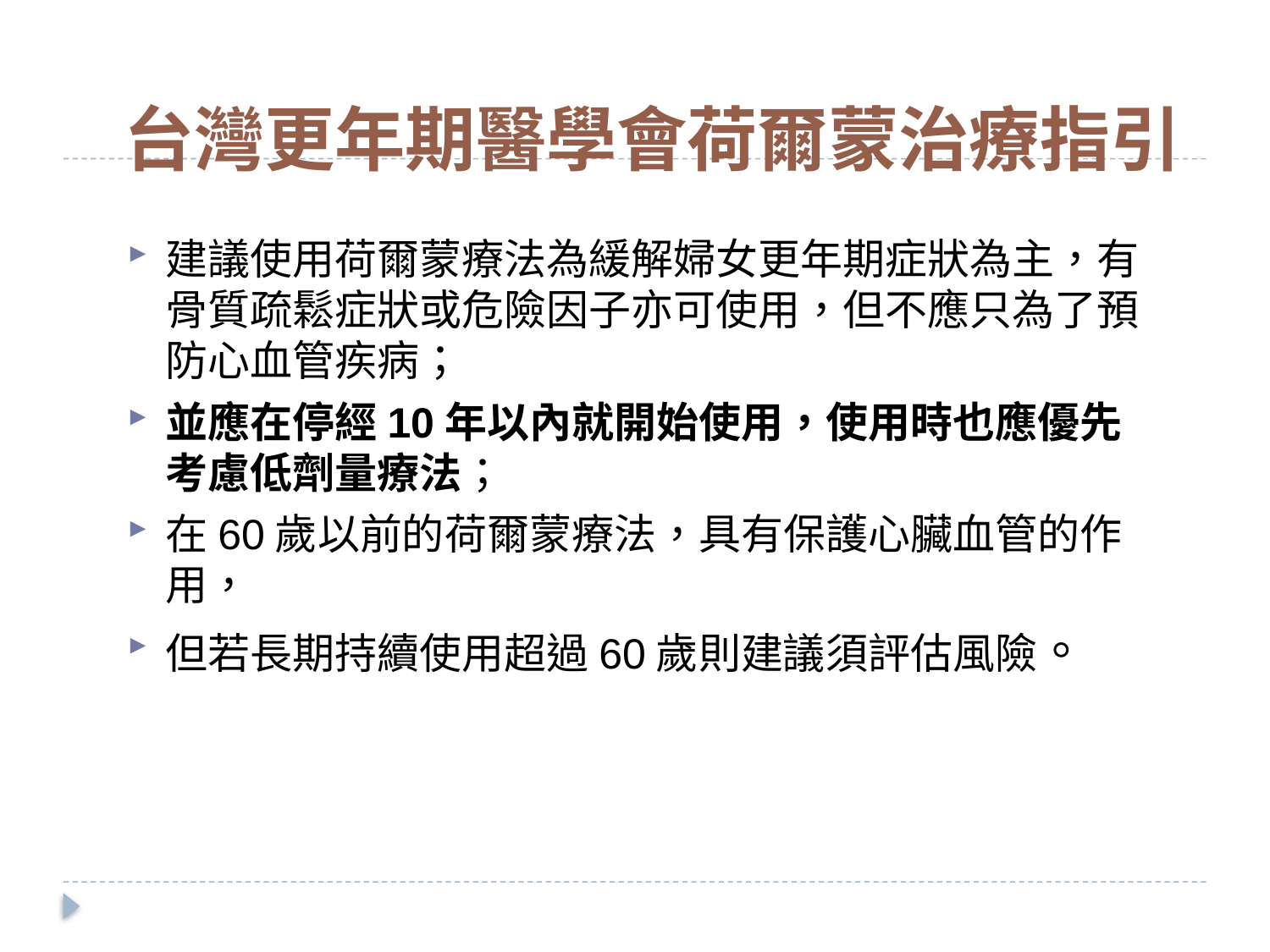

# 台灣更年期醫學會荷爾蒙治療指引
建議使用荷爾蒙療法為緩解婦女更年期症狀為主，有骨質疏鬆症狀或危險因子亦可使用，但不應只為了預防心血管疾病；
並應在停經10年以內就開始使用，使用時也應優先考慮低劑量療法；
在60歲以前的荷爾蒙療法，具有保護心臟血管的作用，
但若長期持續使用超過60歲則建議須評估風險。